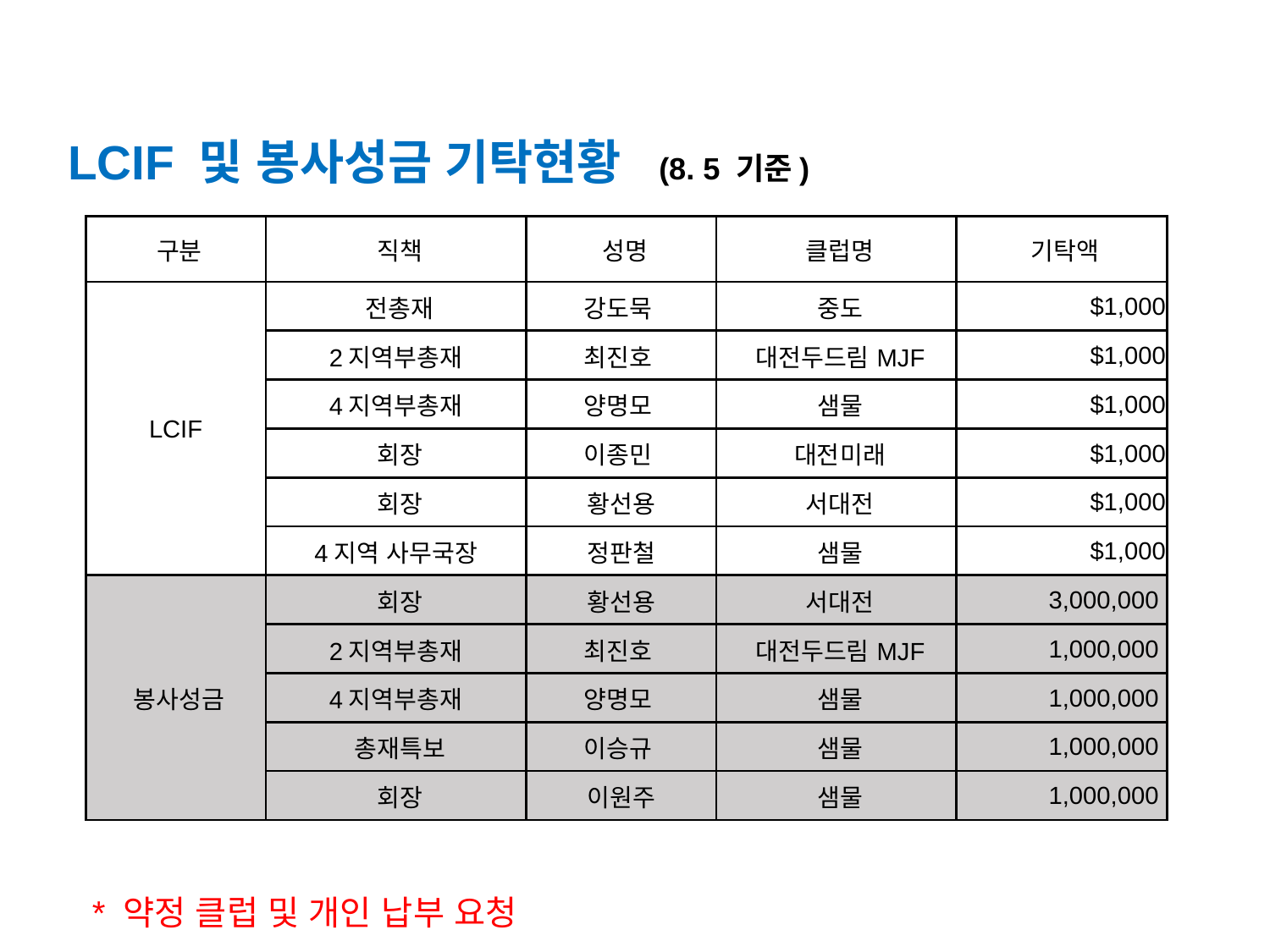

LCIF 및 봉사성금 기탁현황  (8. 5 기준)

  * 약정 클럽 및 개인 납부 요청
| 구분 | 직책 | 성명 | 클럽명 | 기탁액 |
| --- | --- | --- | --- | --- |
| LCIF | 전총재 | 강도묵 | 중도 | $1,000 |
|  | 2지역부총재 | 최진호 | 대전두드림MJF | $1,000 |
|  | 4지역부총재 | 양명모 | 샘물 | $1,000 |
|  | 회장 | 이종민 | 대전미래 | $1,000 |
|  | 회장 | 황선용 | 서대전 | $1,000 |
|  | 4지역 사무국장 | 정판철 | 샘물 | $1,000 |
| 봉사성금 | 회장 | 황선용 | 서대전 | 3,000,000 |
|  | 2지역부총재 | 최진호 | 대전두드림MJF | 1,000,000 |
|  | 4지역부총재 | 양명모 | 샘물 | 1,000,000 |
|  | 총재특보 | 이승규 | 샘물 | 1,000,000 |
|  | 회장 | 이원주 | 샘물 | 1,000,000 |